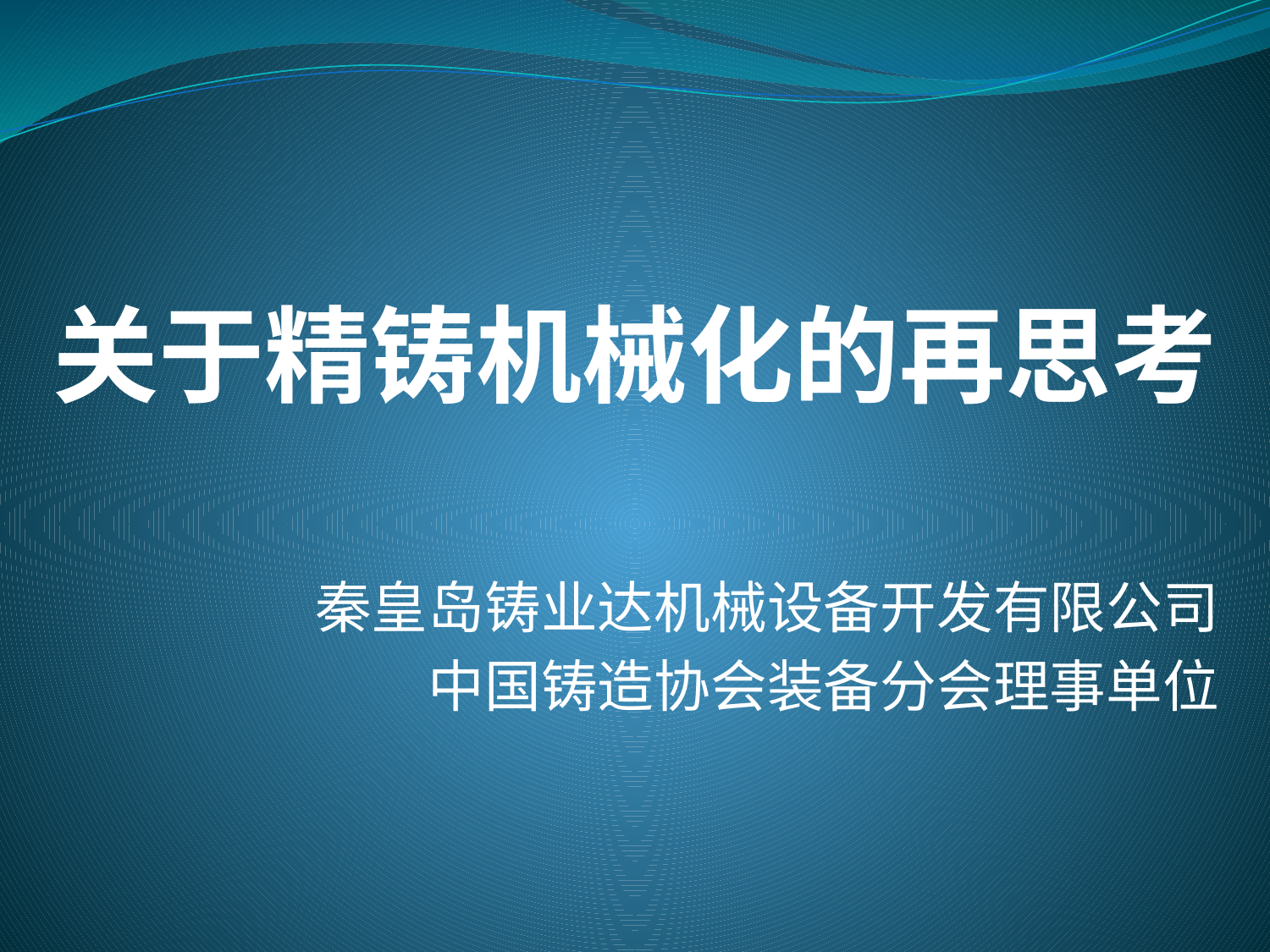

关于精铸机械化的再思考
秦皇岛铸业达机械设备开发有限公司
                 中国铸造协会装备分会理事单位